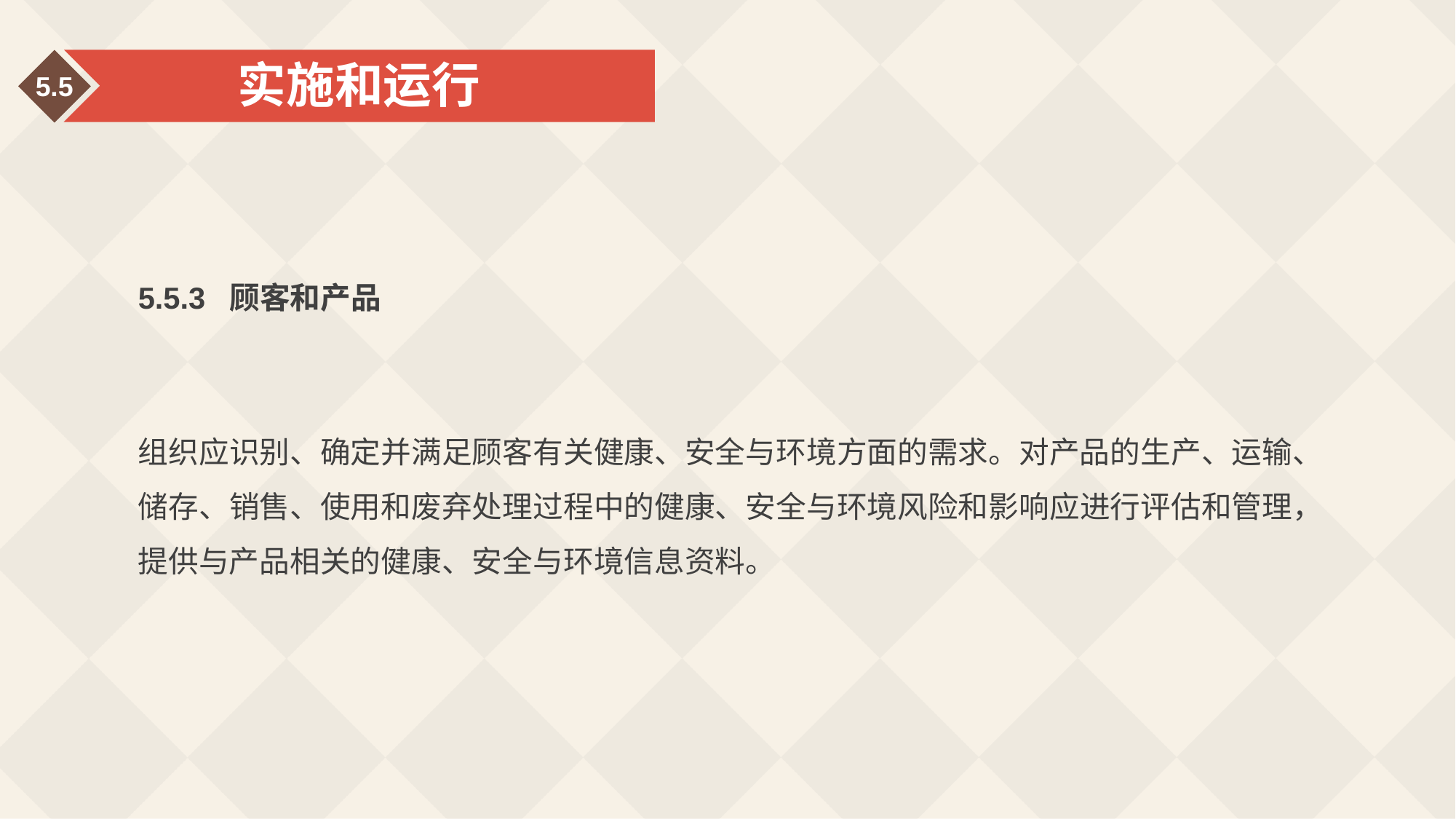

实施和运行

5.5
5.5.3  顾客和产品
组织应识别、确定并满足顾客有关健康、安全与环境方面的需求。对产品的生产、运输、储存、销售、使用和废弃处理过程中的健康、安全与环境风险和影响应进行评估和管理，提供与产品相关的健康、安全与环境信息资料。